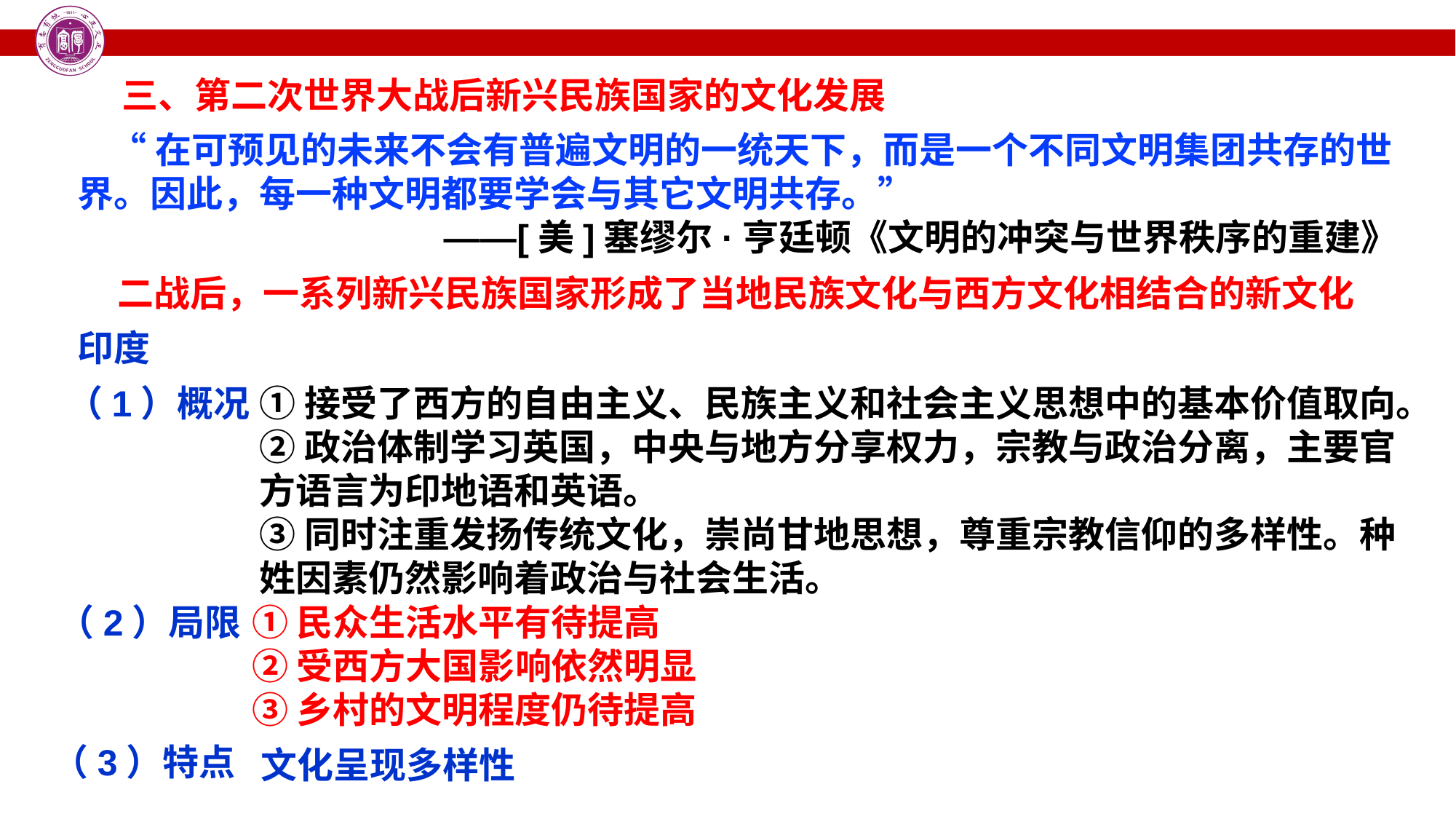

三、第二次世界大战后新兴民族国家的文化发展
    “在可预见的未来不会有普遍文明的一统天下，而是一个不同文明集团共存的世界。因此，每一种文明都要学会与其它文明共存。”
        ——[美]塞缪尔·亨廷顿《文明的冲突与世界秩序的重建》
二战后，一系列新兴民族国家形成了当地民族文化与西方文化相结合的新文化
印度
（1）概况
①接受了西方的自由主义、民族主义和社会主义思想中的基本价值取向。
②政治体制学习英国，中央与地方分享权力，宗教与政治分离，主要官方语言为印地语和英语。
③同时注重发扬传统文化，崇尚甘地思想，尊重宗教信仰的多样性。种姓因素仍然影响着政治与社会生活。
（2）局限
①民众生活水平有待提高
②受西方大国影响依然明显
③乡村的文明程度仍待提高
（3）特点
文化呈现多样性